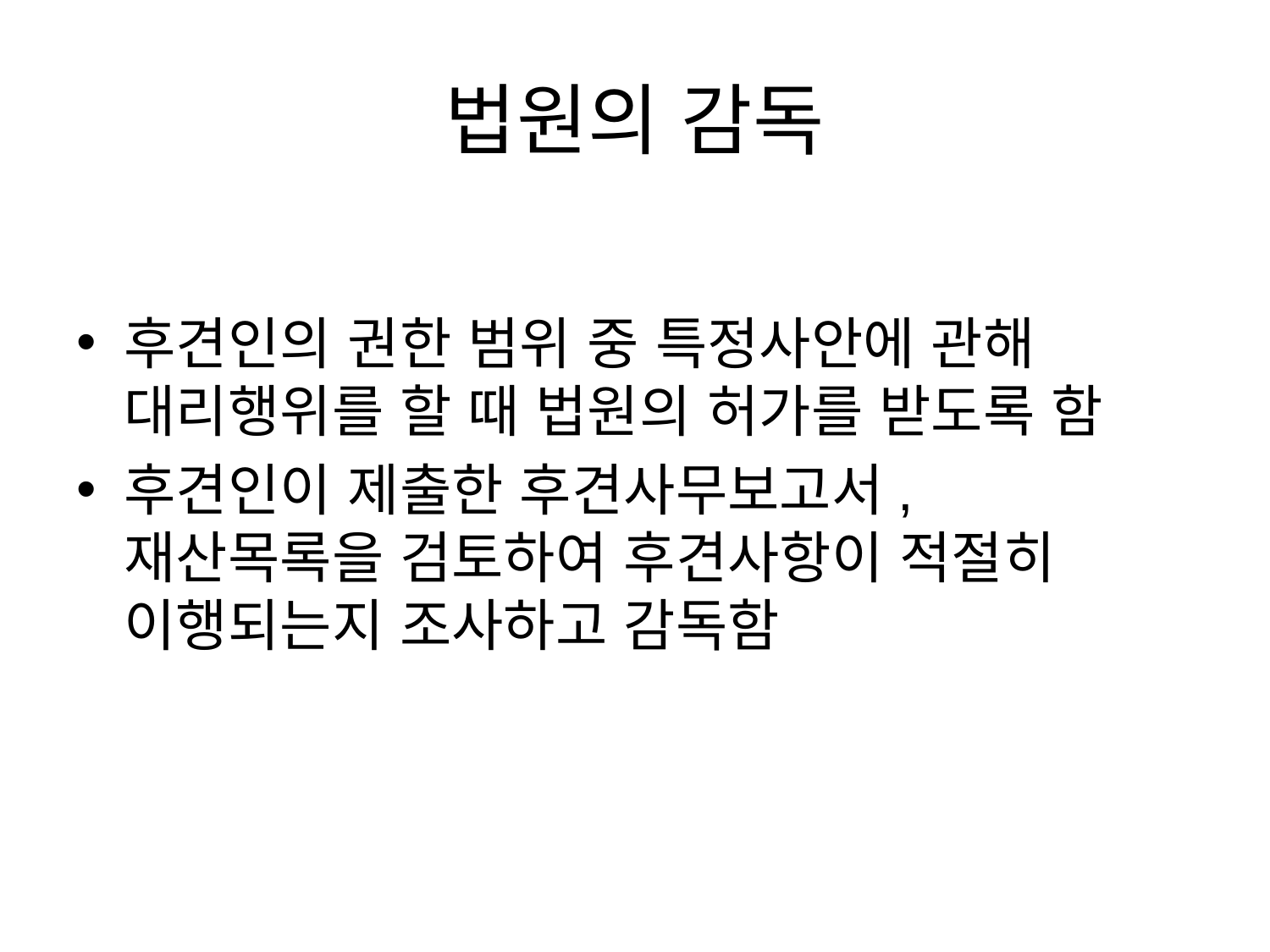

# 법원의 감독

후견인의 권한 범위 중 특정사안에 관해 대리행위를 할 때 법원의 허가를 받도록 함
후견인이 제출한 후견사무보고서, 재산목록을 검토하여 후견사항이 적절히 이행되는지 조사하고 감독함